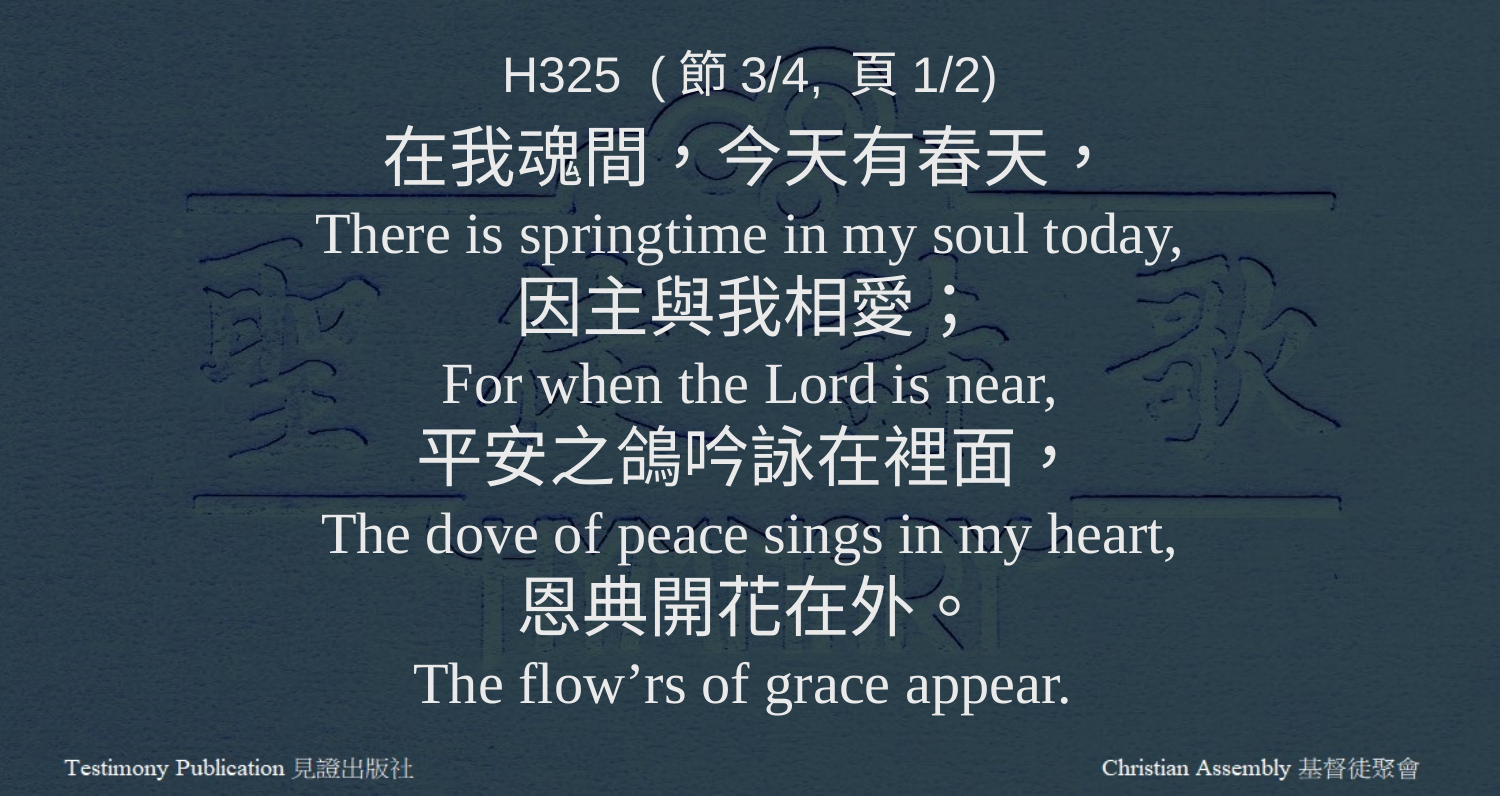

H325  (節3/4, 頁1/2)
在我魂間，今天有春天，
There is springtime in my soul today,
因主與我相愛；
For when the Lord is near,
平安之鴿吟詠在裡面，
The dove of peace sings in my heart,
恩典開花在外。
The flow’rs of grace appear.